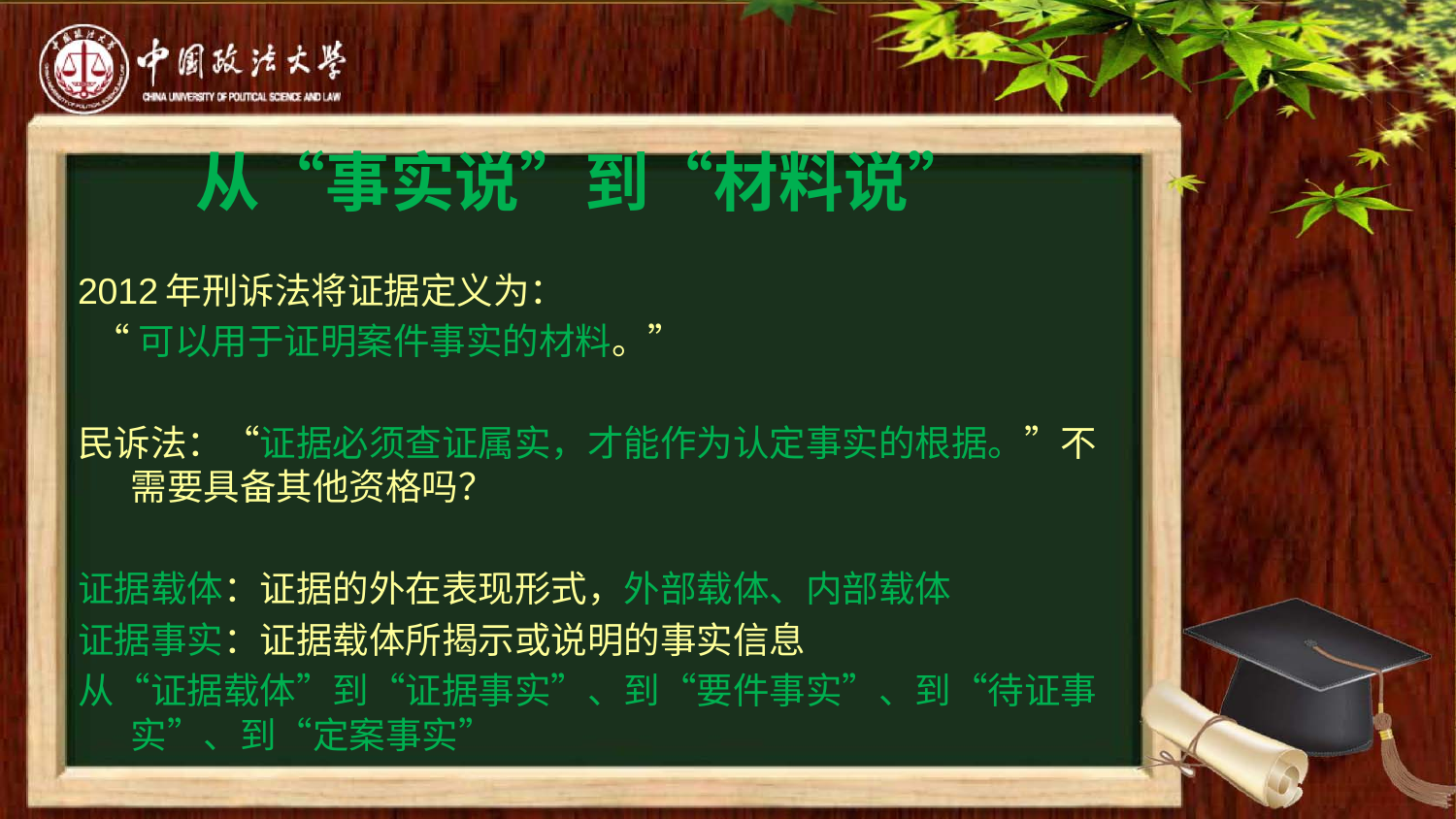

# 从“事实说”到“材料说”
2012年刑诉法将证据定义为：
  “可以用于证明案件事实的材料。”

民诉法：“证据必须查证属实，才能作为认定事实的根据。”不需要具备其他资格吗？

证据载体：证据的外在表现形式，外部载体、内部载体
证据事实：证据载体所揭示或说明的事实信息
从“证据载体”到“证据事实”、到“要件事实”、到“待证事实”、到“定案事实”